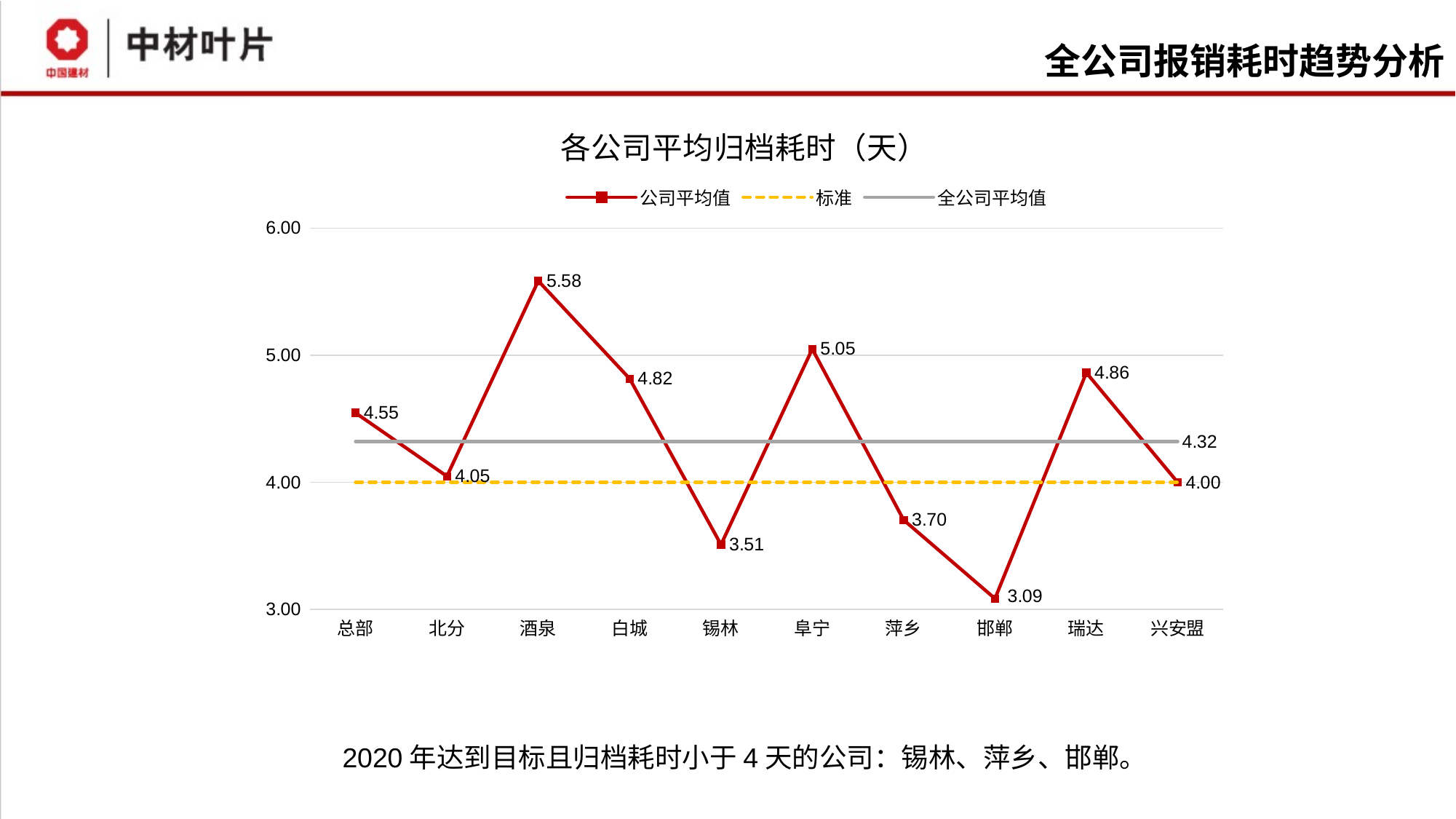

# 全公司报销耗时趋势分析

### Chart: 各公司平均归档耗时（天）

| Category | 公司平均值 | 标准 | 全公司平均值 |
|---|---|---|---|
| 总部 | 4.54590650935431 | 4.0 | 4.32025810135383 |
| 北分 | 4.04741308727771 | 4.0 | 4.32025810135383 |
| 酒泉 | 5.58465444496408 | 4.0 | 4.32025810135383 |
| 白城 | 4.81541416419449 | 4.0 | 4.32025810135383 |
| 锡林 | 3.5096564717296 | 4.0 | 4.32025810135383 |
| 阜宁 | 5.04906404009902 | 4.0 | 4.32025810135383 |
| 萍乡 | 3.70359069807707 | 4.0 | 4.32025810135383 |
| 邯郸 | 3.08501496153809 | 4.0 | 4.32025810135383 |
| 瑞达 | 4.86216800540249 | 4.0 | 4.32025810135383 |
| 兴安盟 | 3.99969863090148 | 4.0 | 4.32025810135383 |
2020年达到目标且归档耗时小于4天的公司：锡林、萍乡、邯郸。